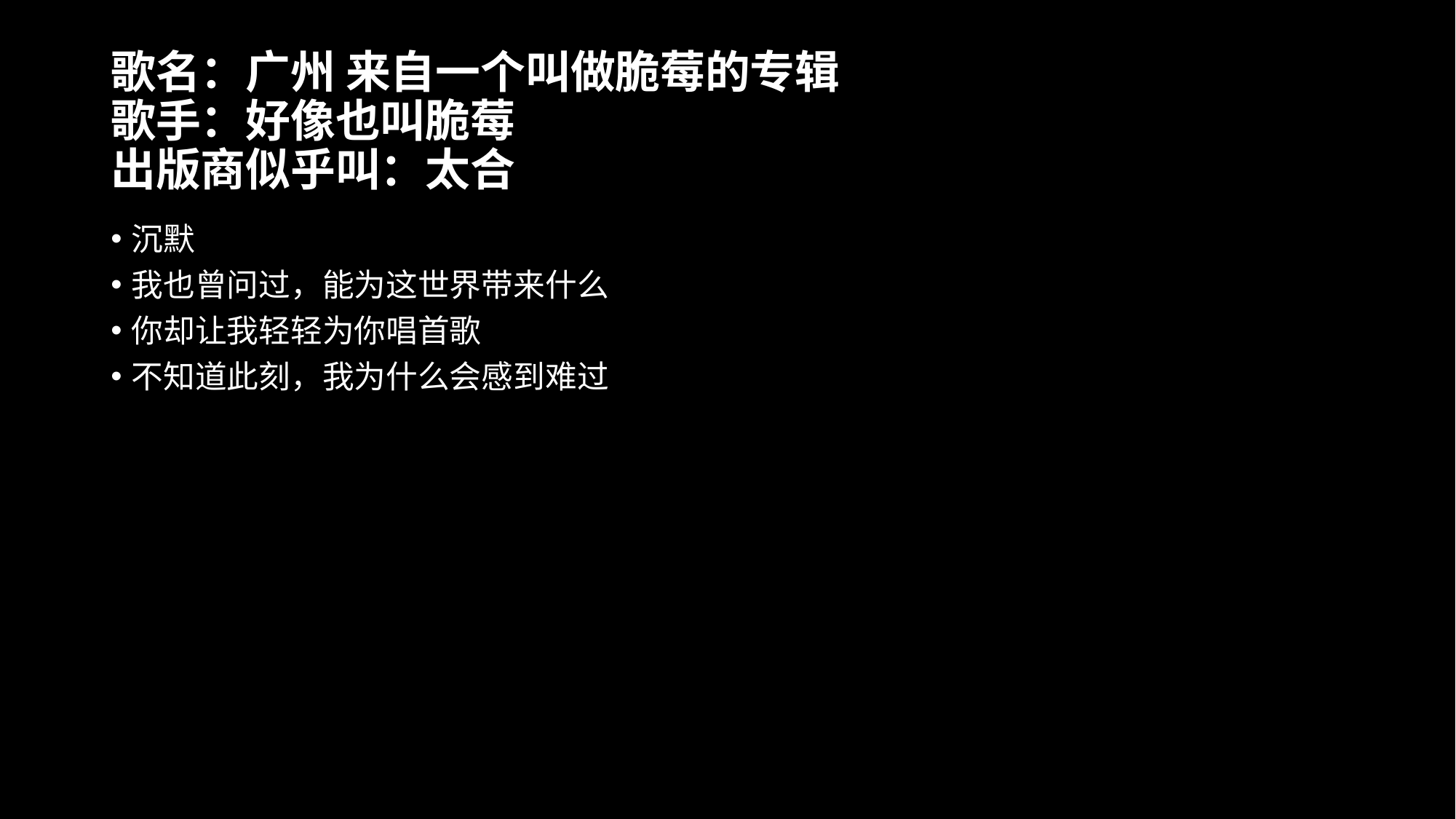

# 歌名：广州 来自一个叫做脆莓的专辑 歌手：好像也叫脆莓 出版商似乎叫：太合
沉默
我也曾问过，能为这世界带来什么
你却让我轻轻为你唱首歌
不知道此刻，我为什么会感到难过